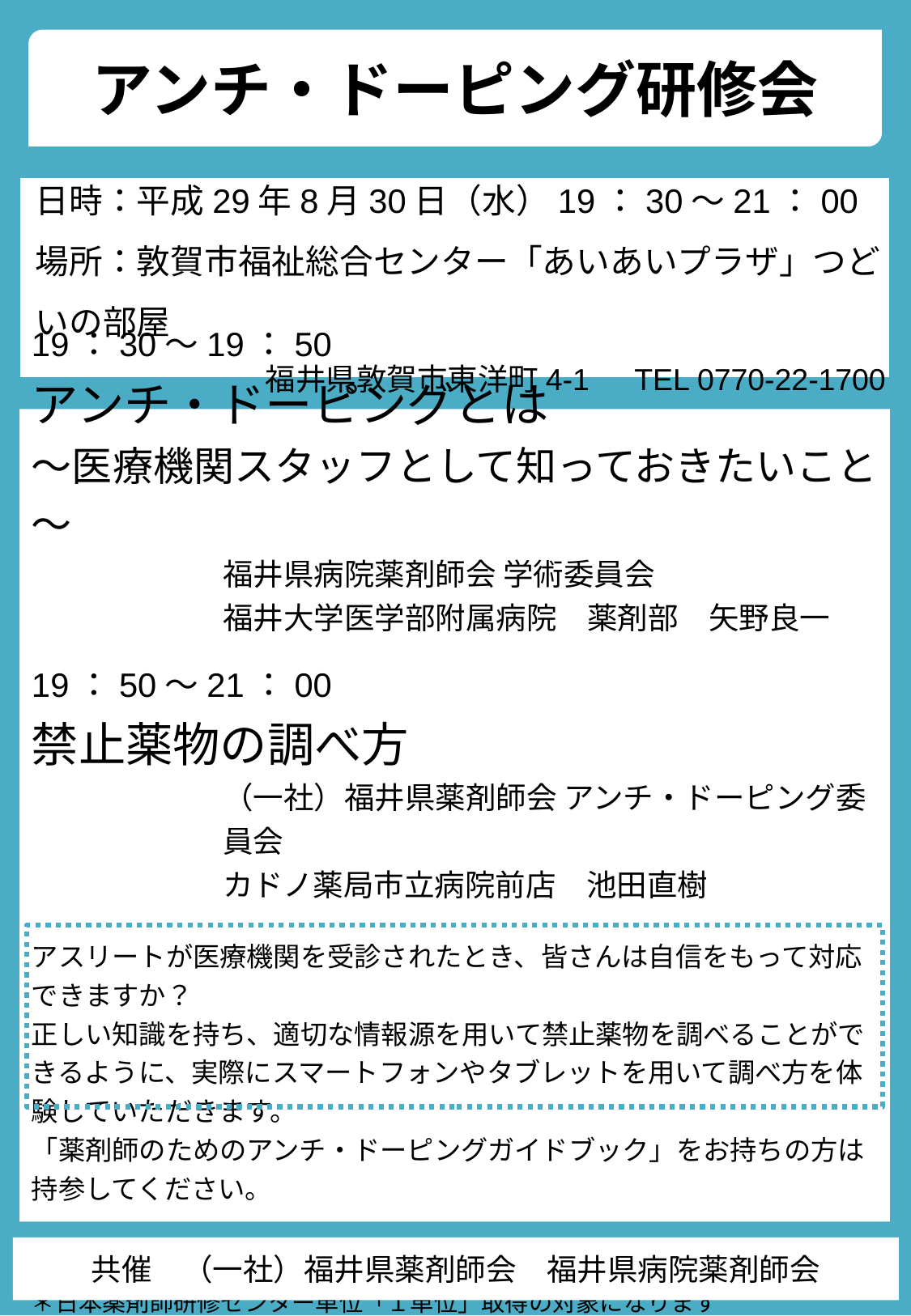

アンチ・ドーピング研修会
日時：平成29年8月30日（水）19：30～21：00
場所：敦賀市福祉総合センター「あいあいプラザ」つどいの部屋
福井県敦賀市東洋町4-1　TEL 0770-22-1700
19：30～19：50
アンチ・ドーピングとは
～医療機関スタッフとして知っておきたいこと～
福井県病院薬剤師会 学術委員会
福井大学医学部附属病院　薬剤部　矢野良一
19：50～21：00
禁止薬物の調べ方
（一社）福井県薬剤師会 アンチ・ドーピング委員会
カドノ薬局市立病院前店　池田直樹
アスリートが医療機関を受診されたとき、皆さんは自信をもって対応できますか？
正しい知識を持ち、適切な情報源を用いて禁止薬物を調べることができるように、実際にスマートフォンやタブレットを用いて調べ方を体験していただきます。
「薬剤師のためのアンチ・ドーピングガイドブック」をお持ちの方は持参してください。

＊日病薬病院薬学認定薬剤師制度 0.5単位（医薬品情報 Ⅱ-3）申請中
＊日本薬剤師研修センター単位「１単位」取得の対象になります

共催　（一社）福井県薬剤師会　福井県病院薬剤師会